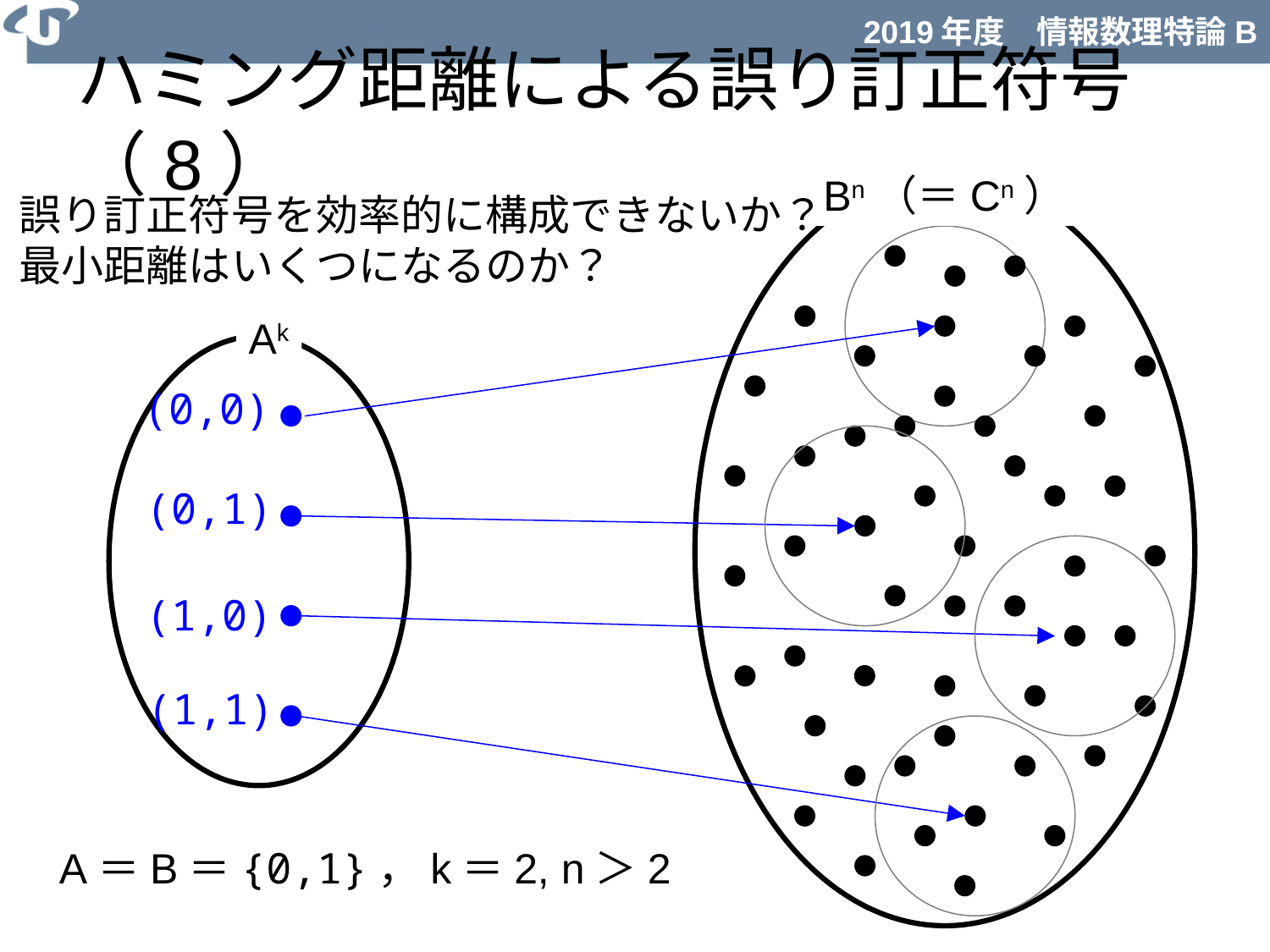

# ハミング距離による誤り訂正符号（8）
Bn（＝Cn）

誤り訂正符号を効率的に構成できないか？
最小距離はいくつになるのか？

Ak

(0,0)

(0,1)

(1,0)

(1,1)

A＝B＝{0,1}，k＝2, n＞2